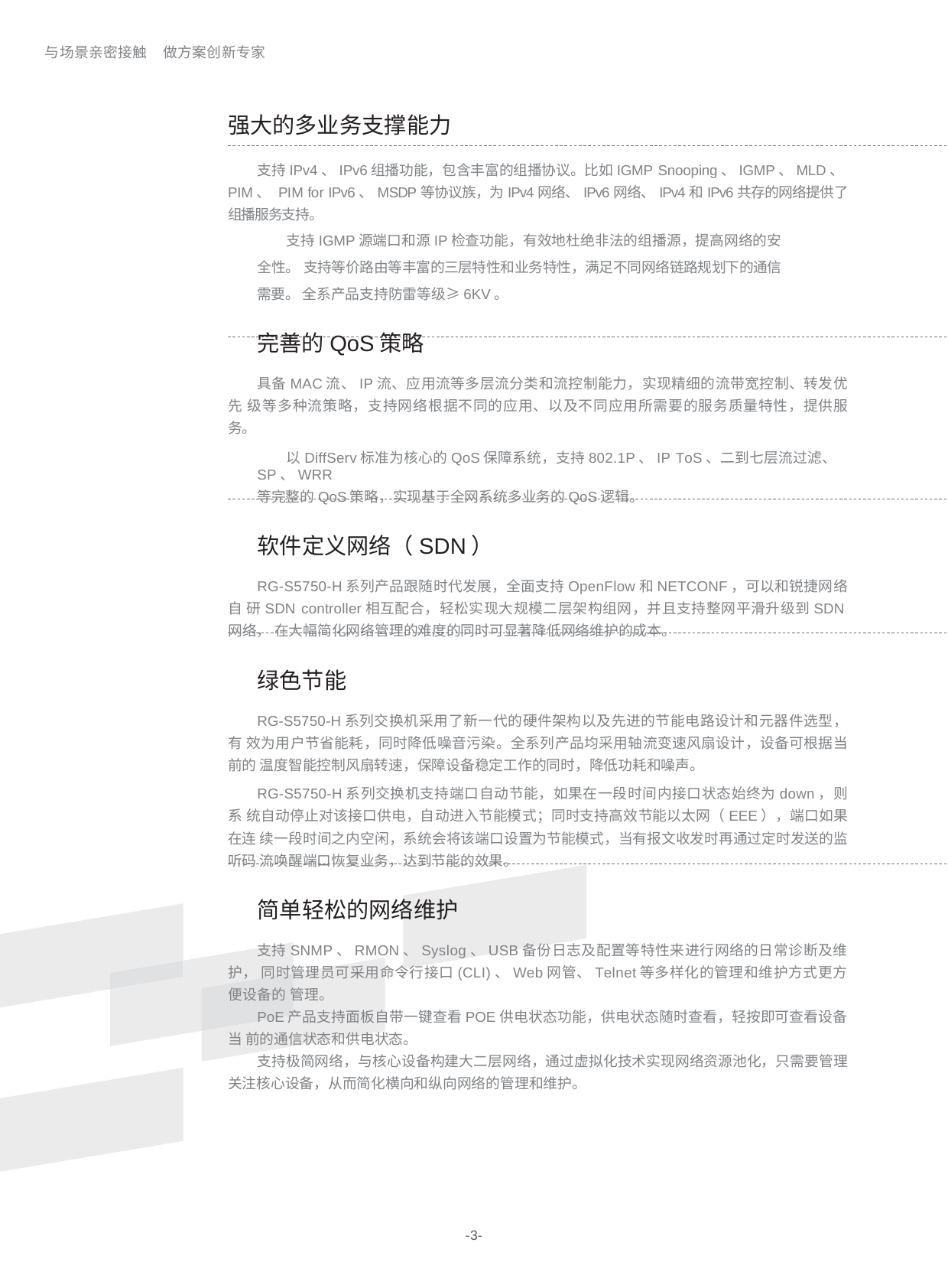

与场景亲密接触
做方案创新专家
强大的多业务支撑能力

支持IPv4、IPv6组播功能，包含丰富的组播协议。比如IGMP Snooping、IGMP、MLD、PIM、 PIM for IPv6、MSDP等协议族，为IPv4网络、IPv6网络、IPv4和IPv6共存的网络提供了组播服务支持。
支持IGMP源端口和源IP检查功能，有效地杜绝非法的组播源，提高网络的安全性。 支持等价路由等丰富的三层特性和业务特性，满足不同网络链路规划下的通信需要。 全系产品支持防雷等级≥6KV。

完善的QoS策略
具备MAC流、IP流、应用流等多层流分类和流控制能力，实现精细的流带宽控制、转发优先 级等多种流策略，支持网络根据不同的应用、以及不同应用所需要的服务质量特性，提供服务。
以DiffServ标准为核心的QoS保障系统，支持802.1P、IP ToS、二到七层流过滤、SP、WRR
等完整的QoS策略，实现基于全网系统多业务的QoS逻辑。

软件定义网络（SDN）
RG-S5750-H系列产品跟随时代发展，全面支持OpenFlow和NETCONF，可以和锐捷网络自 研SDN controller相互配合，轻松实现大规模二层架构组网，并且支持整网平滑升级到SDN网络， 在大幅简化网络管理的难度的同时可显著降低网络维护的成本。

绿色节能
RG-S5750-H系列交换机采用了新一代的硬件架构以及先进的节能电路设计和元器件选型，有 效为用户节省能耗，同时降低噪音污染。全系列产品均采用轴流变速风扇设计，设备可根据当前的 温度智能控制风扇转速，保障设备稳定工作的同时，降低功耗和噪声。
RG-S5750-H系列交换机支持端口自动节能，如果在一段时间内接口状态始终为down，则系 统自动停止对该接口供电，自动进入节能模式；同时支持高效节能以太网（EEE），端口如果在连 续一段时间之内空闲，系统会将该端口设置为节能模式，当有报文收发时再通过定时发送的监听码 流唤醒端口恢复业务，达到节能的效果。

简单轻松的网络维护
支持SNMP、RMON、Syslog、USB备份日志及配置等特性来进行网络的日常诊断及维护， 同时管理员可采用命令行接口(CLI)、Web网管、Telnet等多样化的管理和维护方式更方便设备的 管理。
PoE产品支持面板自带一键查看POE供电状态功能，供电状态随时查看，轻按即可查看设备当 前的通信状态和供电状态。
支持极简网络，与核心设备构建大二层网络，通过虚拟化技术实现网络资源池化，只需要管理 关注核心设备，从而简化横向和纵向网络的管理和维护。

-3-